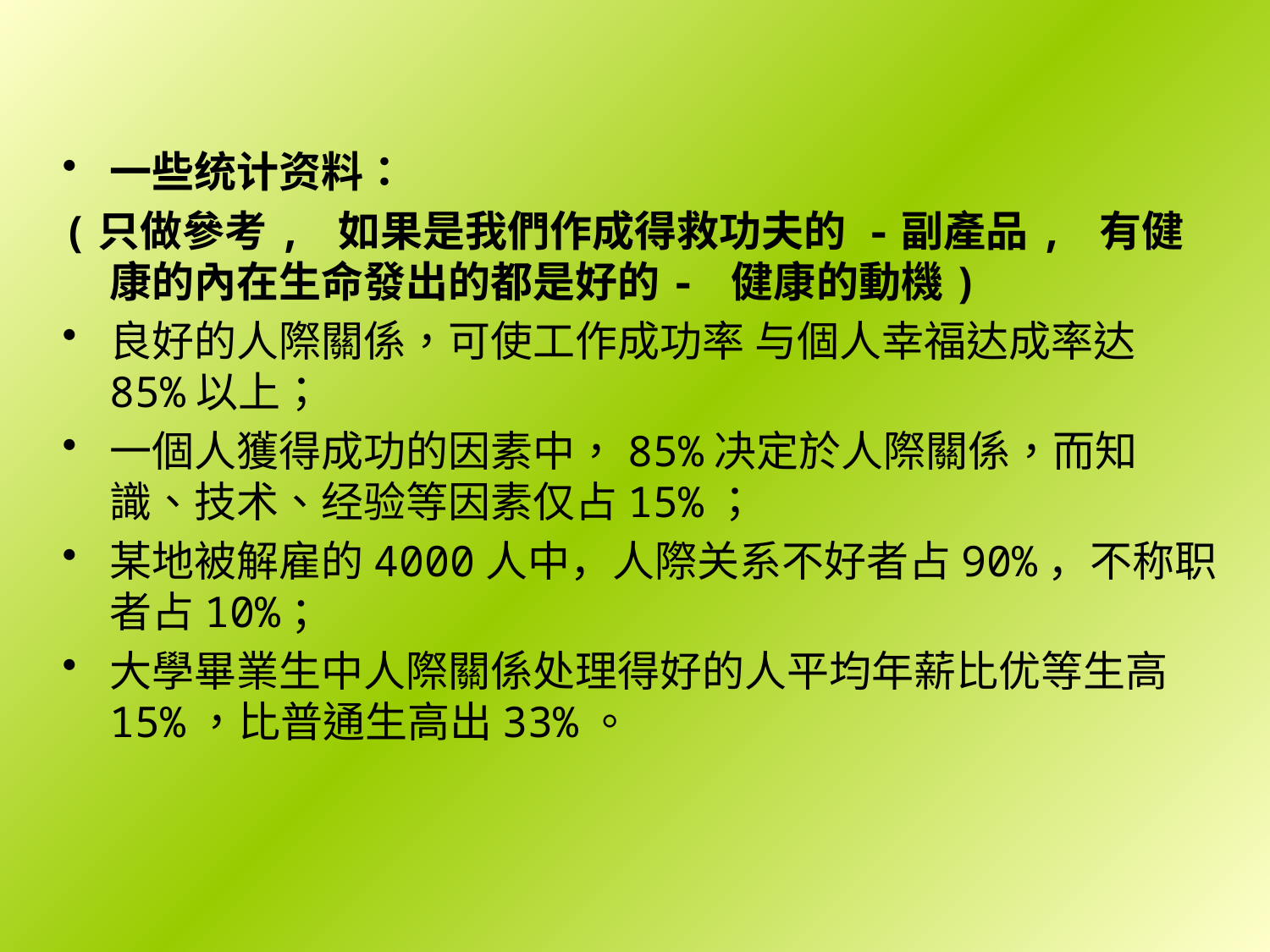

一些统计资料：
(只做參考, 如果是我們作成得救功夫的 -副產品, 有健康的內在生命發出的都是好的- 健康的動機)
良好的人際關係，可使工作成功率 与個人幸福达成率达85%以上；
一個人獲得成功的因素中，85%决定於人際關係，而知識、技术、经验等因素仅占15%；
某地被解雇的4000人中，人際关系不好者占90%，不称职者占10%；
大學畢業生中人際關係处理得好的人平均年薪比优等生高15%，比普通生高出33%。